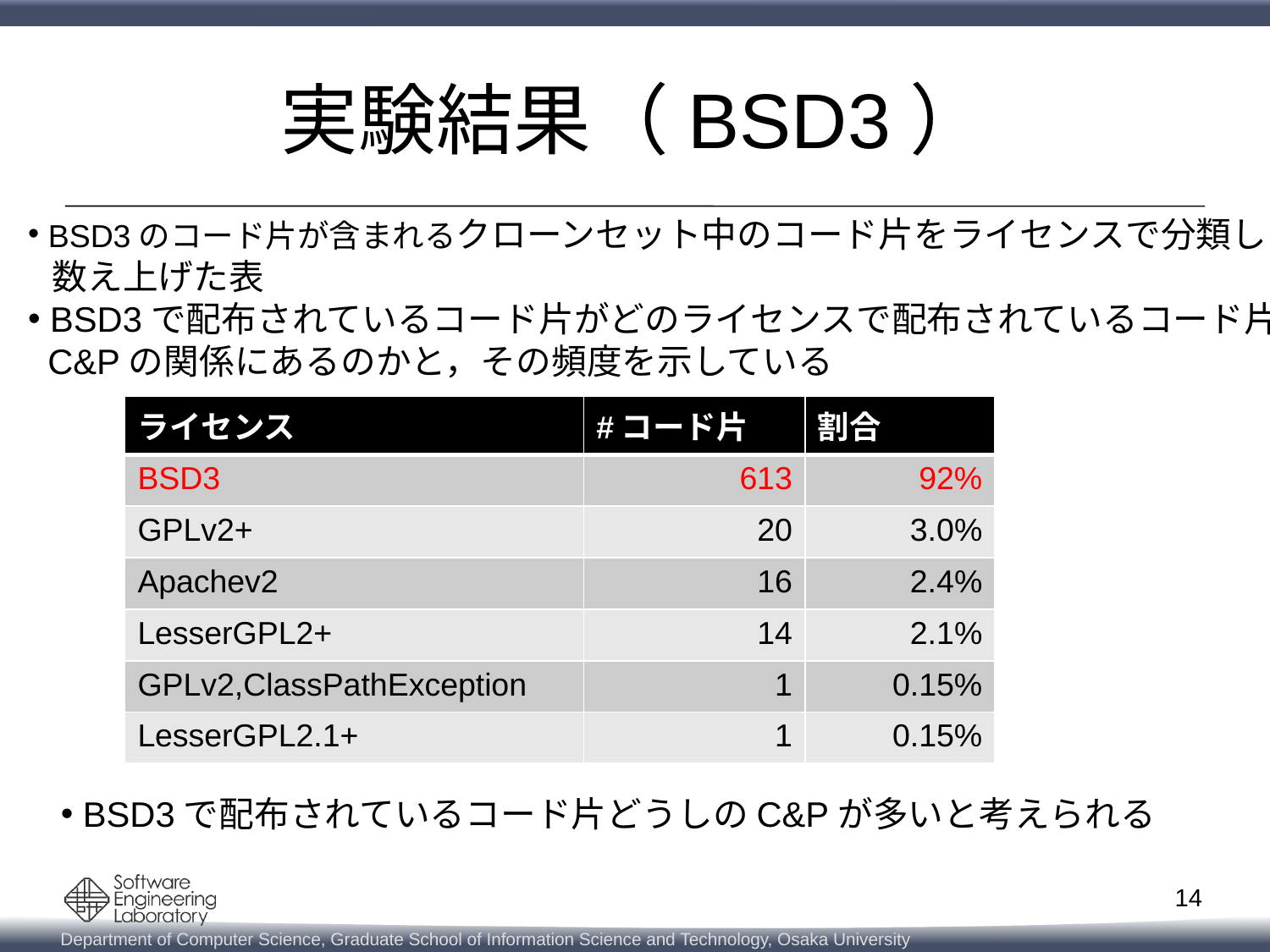

# 実験結果（BSD3）
 BSD3のコード片が含まれるクローンセット中のコード片をライセンスで分類し，
  数え上げた表
 BSD3で配布されているコード片がどのライセンスで配布されているコード片と
  C&Pの関係にあるのかと，その頻度を示している
| ライセンス | #コード片 | 割合 |
| --- | --- | --- |
| BSD3 | 613 | 92% |
| GPLv2+ | 20 | 3.0% |
| Apachev2 | 16 | 2.4% |
| LesserGPL2+ | 14 | 2.1% |
| GPLv2,ClassPathException | 1 | 0.15% |
| LesserGPL2.1+ | 1 | 0.15% |
 BSD3で配布されているコード片どうしのC&Pが多いと考えられる
14